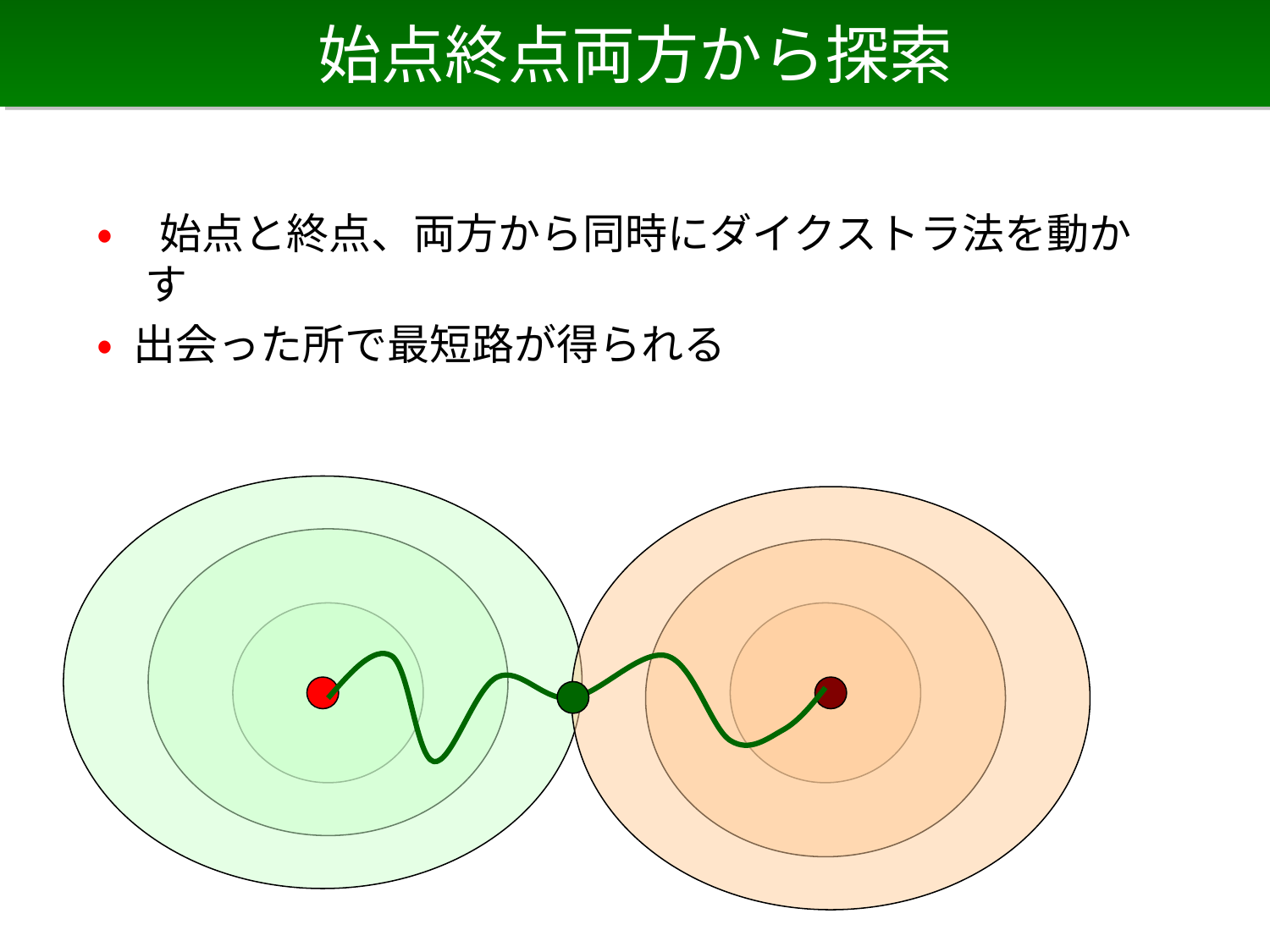

# 始点終点両方から探索
• 始点と終点、両方から同時にダイクストラ法を動かす
• 出会った所で最短路が得られる